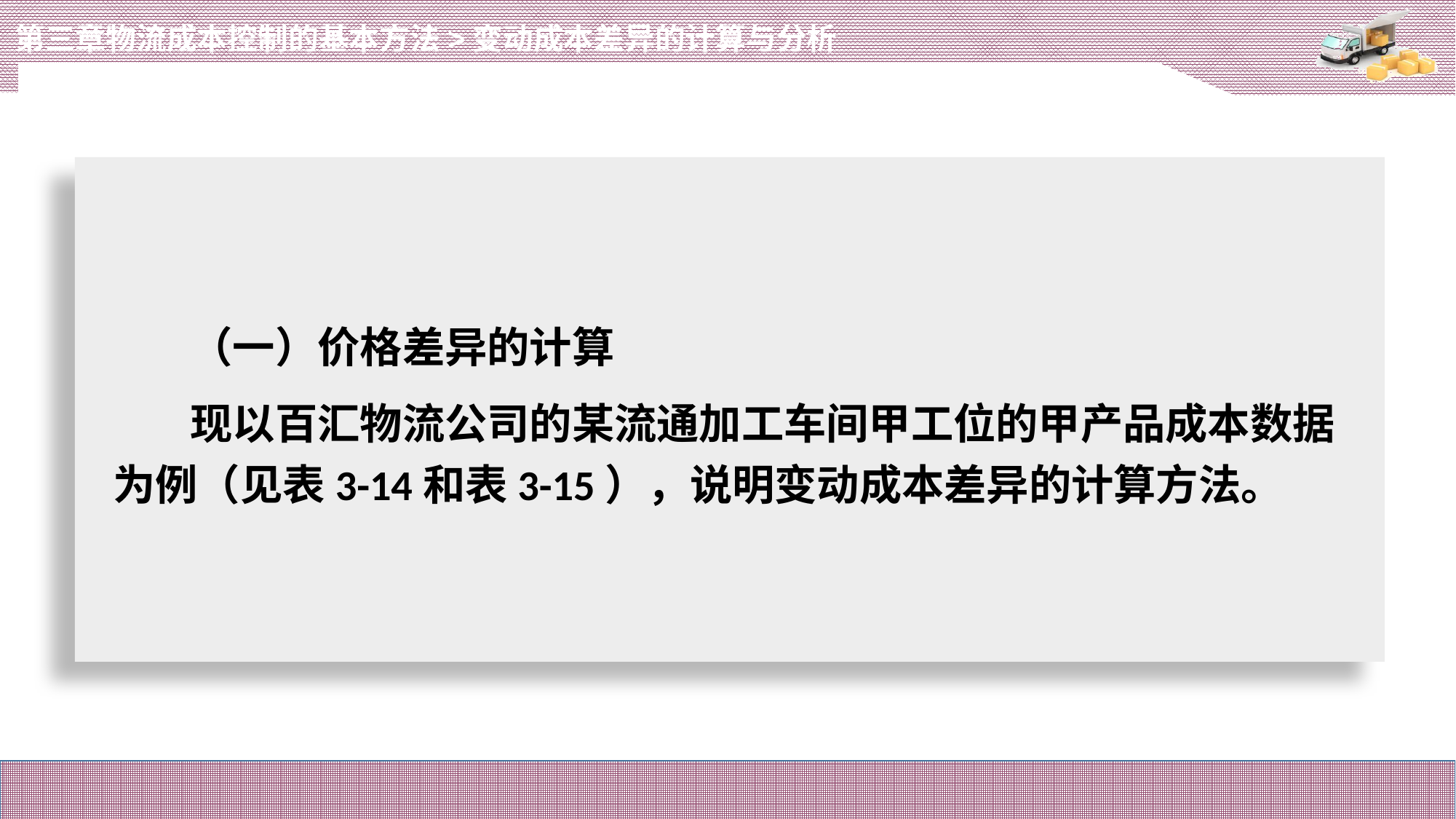

第三章物流成本控制的基本方法>变动成本差异的计算与分析
# （一）价格差异的计算
现以百汇物流公司的某流通加工车间甲工位的甲产品成本数据为例（见表3-14和表3-15），说明变动成本差异的计算方法。